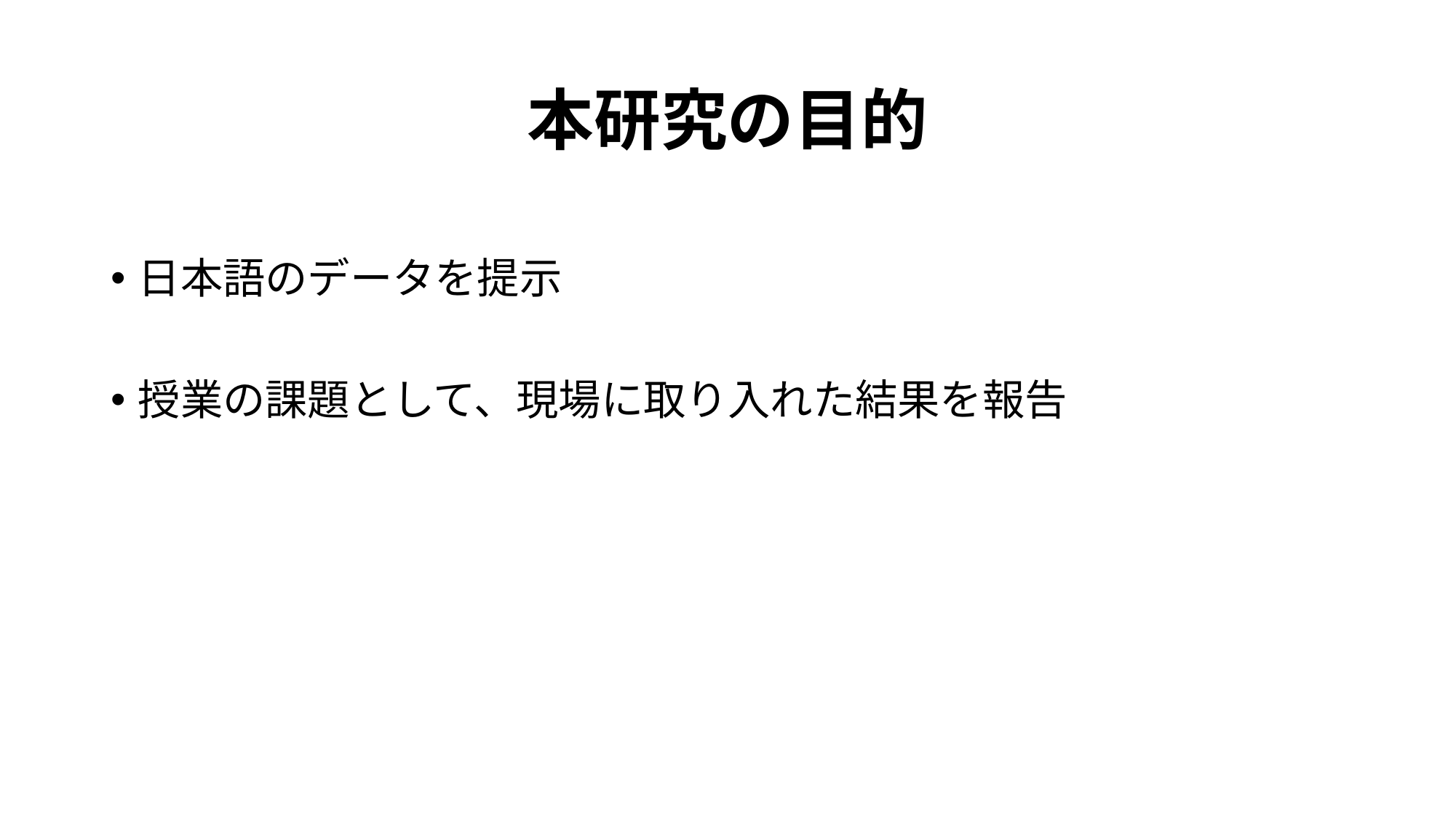

# 本研究の目的

日本語のデータを提示

授業の課題として、現場に取り入れた結果を報告